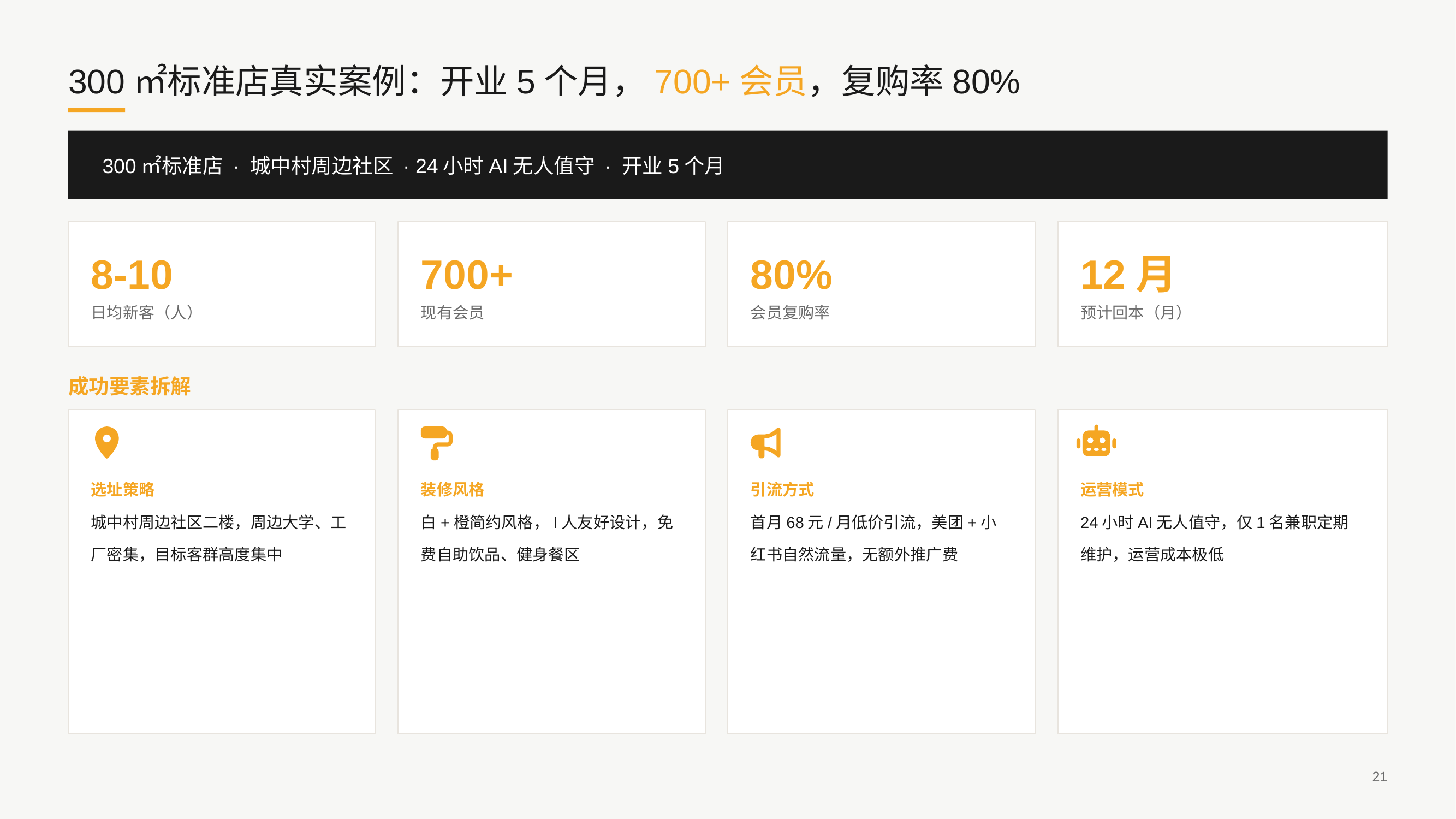

300㎡标准店真实案例：开业5个月，700+会员，复购率80%

300㎡标准店 · 城中村周边社区 · 24小时AI无人值守 · 开业5个月

8-10
日均新客（人）
700+
现有会员
80%
会员复购率
12月
预计回本（月）
成功要素拆解

选址策略
城中村周边社区二楼，周边大学、工厂密集，目标客群高度集中
装修风格
白+橙简约风格，I人友好设计，免费自助饮品、健身餐区
引流方式
首月68元/月低价引流，美团+小红书自然流量，无额外推广费
运营模式
24小时AI无人值守，仅1名兼职定期维护，运营成本极低
21